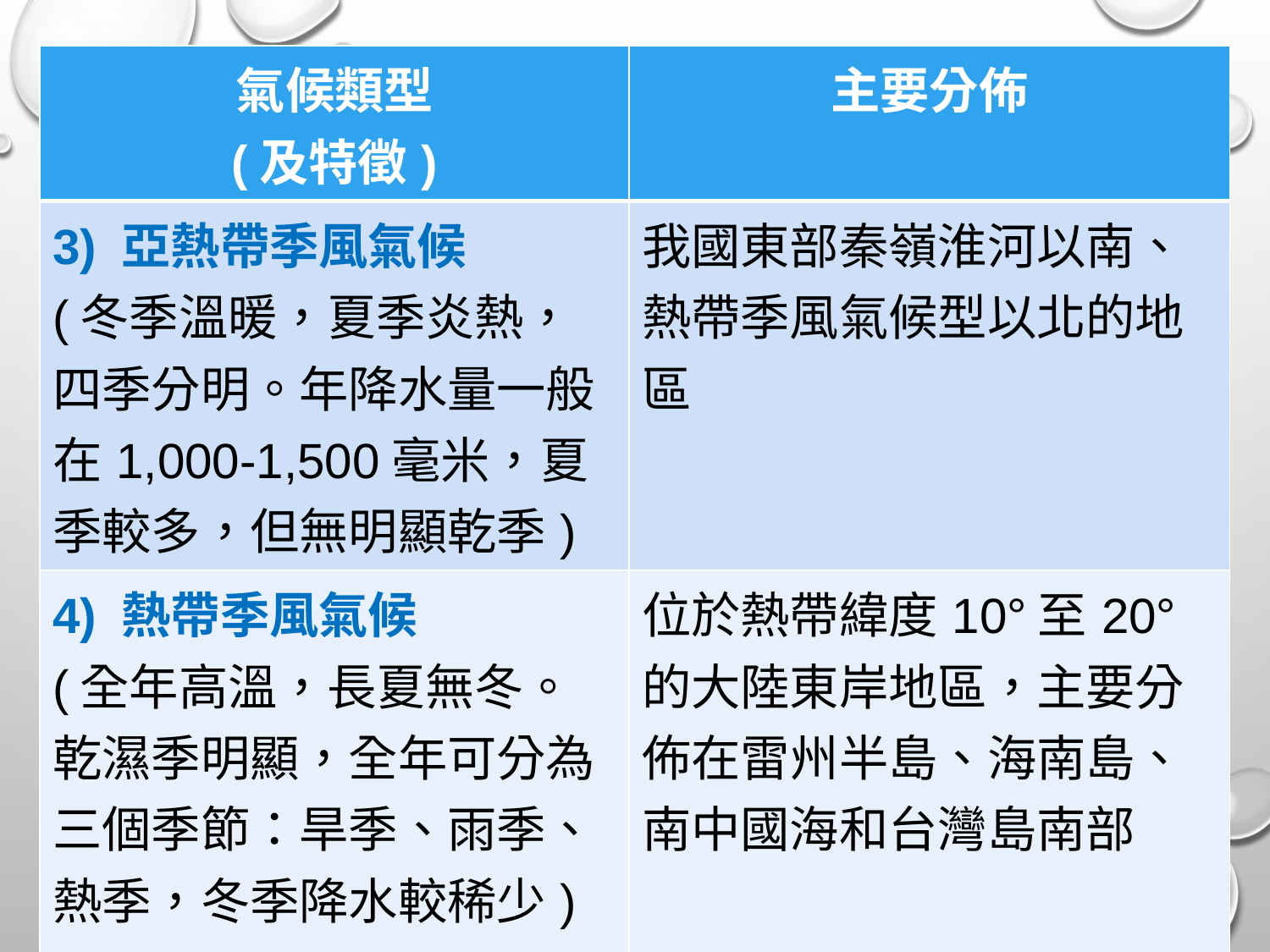

| 氣候類型 (及特徵) | 主要分佈 |
| --- | --- |
| 3) 亞熱帶季風氣候 (冬季溫暖，夏季炎熱，四季分明。年降水量一般在1,000-1,500毫米，夏季較多，但無明顯乾季) | 我國東部秦嶺淮河以南、熱帶季風氣候型以北的地區 |
| 4) 熱帶季風氣候 (全年高溫，長夏無冬。乾濕季明顯，全年可分為三個季節：旱季、雨季、熱季，冬季降水較稀少) | 位於熱帶緯度10°至20°的大陸東岸地區，主要分佈在雷州半島、海南島、南中國海和台灣島南部 |